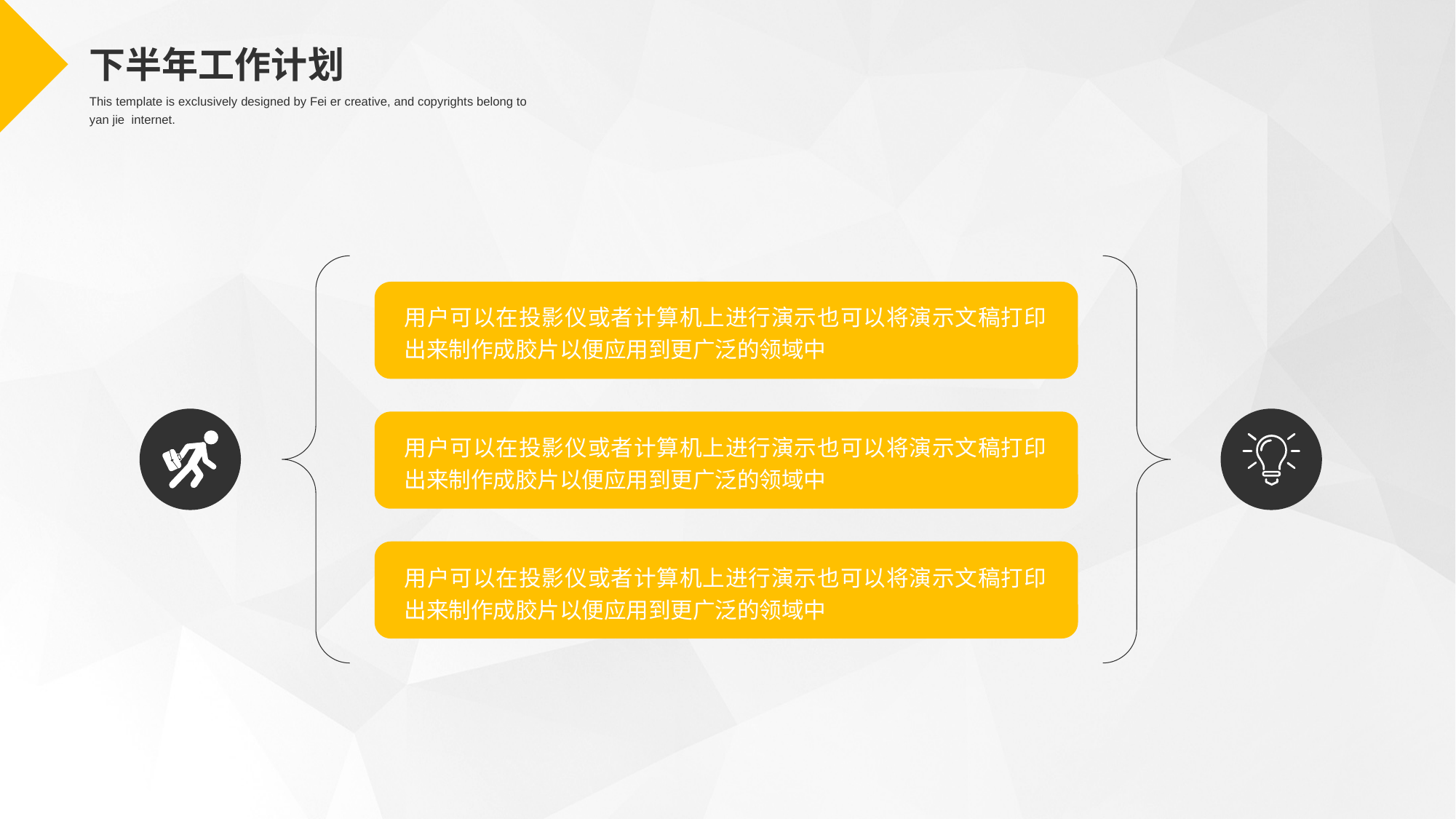

下半年工作计划
This template is exclusively designed by Fei er creative, and copyrights belong to yan jie  internet.

用户可以在投影仪或者计算机上进行演示也可以将演示文稿打印出来制作成胶片以便应用到更广泛的领域中

用户可以在投影仪或者计算机上进行演示也可以将演示文稿打印出来制作成胶片以便应用到更广泛的领域中

用户可以在投影仪或者计算机上进行演示也可以将演示文稿打印出来制作成胶片以便应用到更广泛的领域中